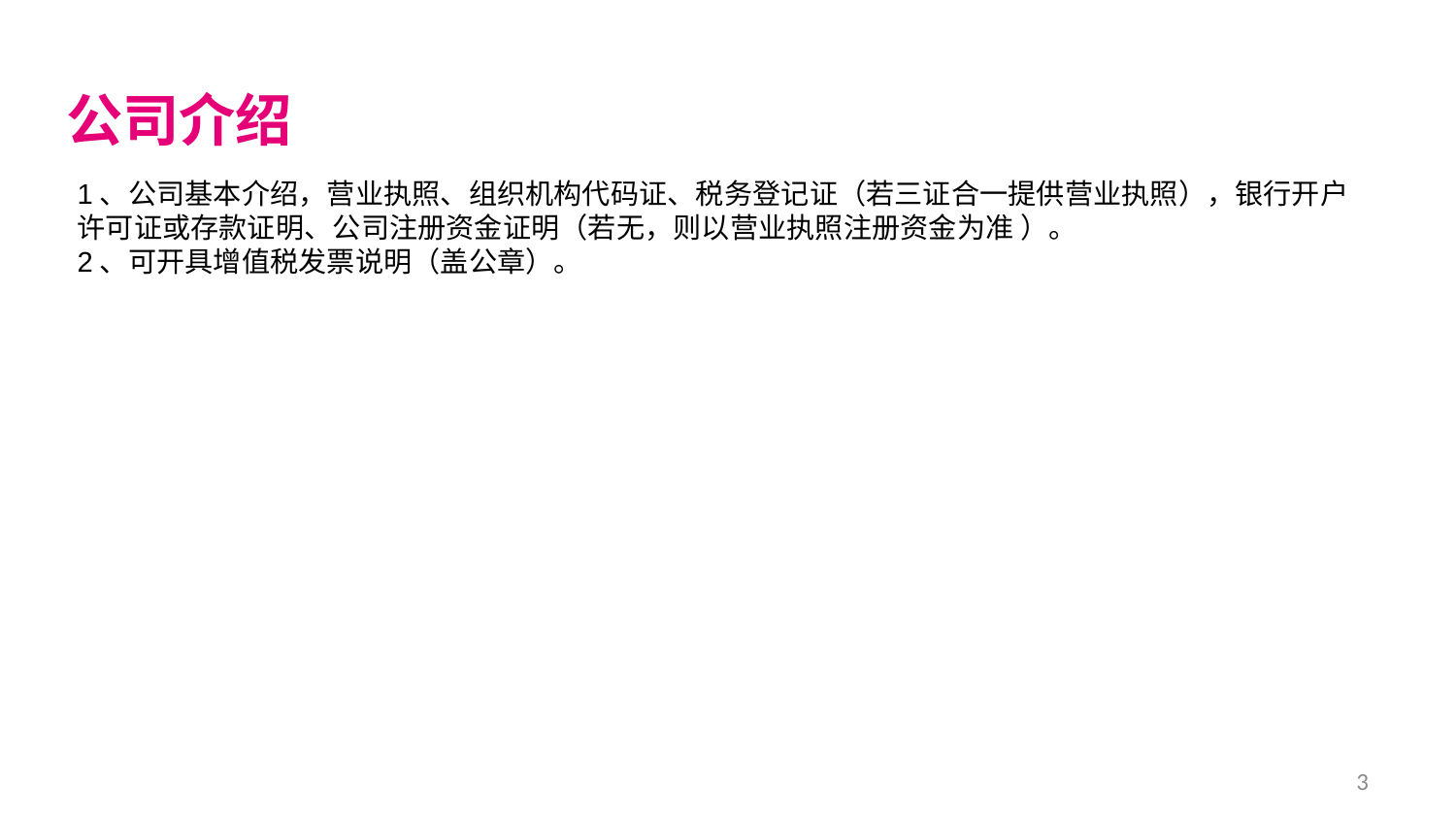

公司介绍

1、公司基本介绍，营业执照、组织机构代码证、税务登记证（若三证合一提供营业执照），银行开户许可证或存款证明、公司注册资金证明（若无，则以营业执照注册资金为准 ）。
2、可开具增值税发票说明（盖公章）。
3